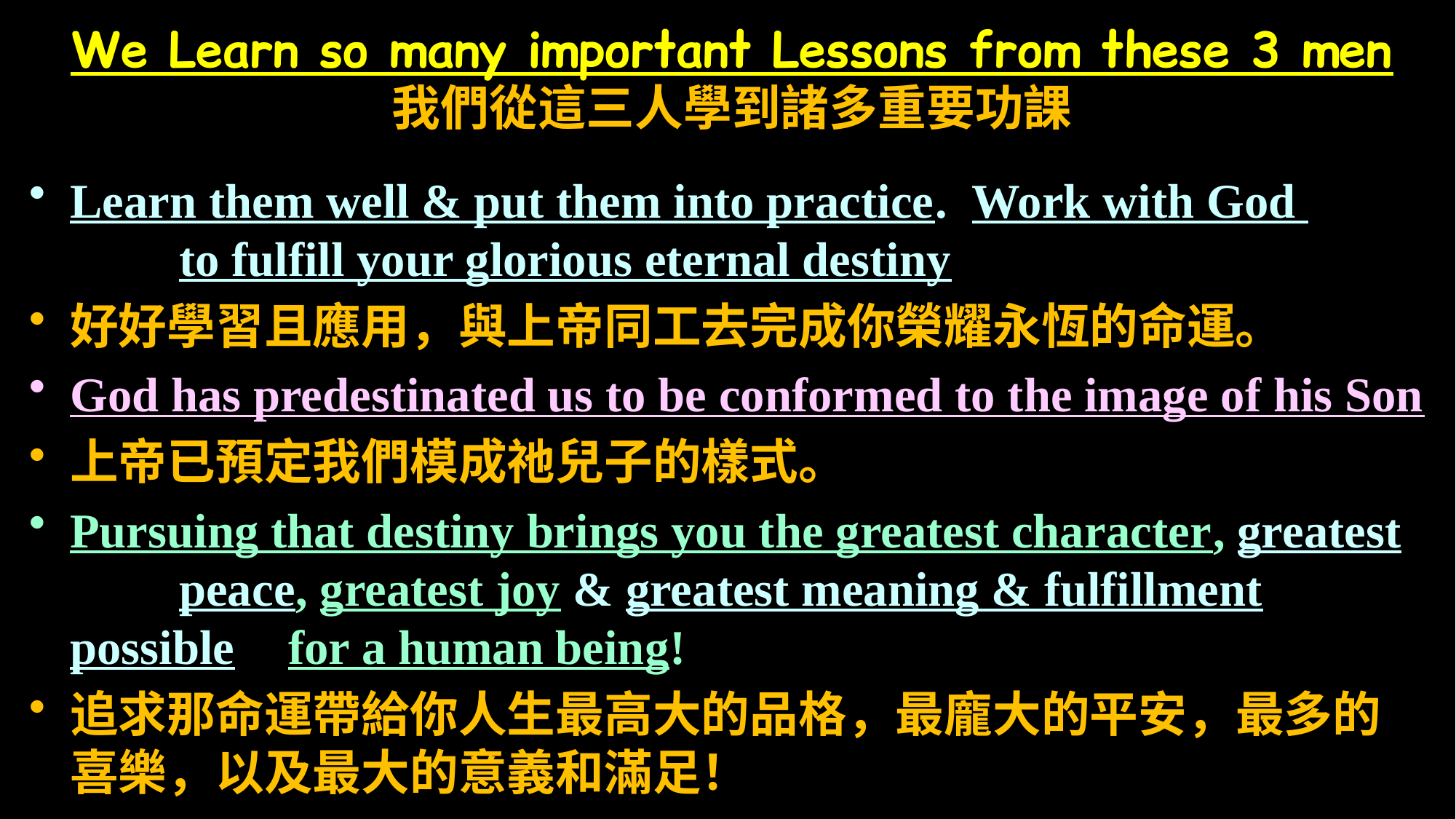

# We Learn so many important Lessons from these 3 men 我們從這三人學到諸多重要功課
Learn them well & put them into practice.  Work with God 		to fulfill your glorious eternal destiny
好好學習且應用，與上帝同工去完成你榮耀永恆的命運。
God has predestinated us to be conformed to the image of his Son
上帝已預定我們模成祂兒子的樣式。
Pursuing that destiny brings you the greatest character, greatest 	peace, greatest joy & greatest meaning & fulfillment possible 	for a human being!
追求那命運帶給你人生最高大的品格，最龐大的平安，最多的喜樂，以及最大的意義和滿足！